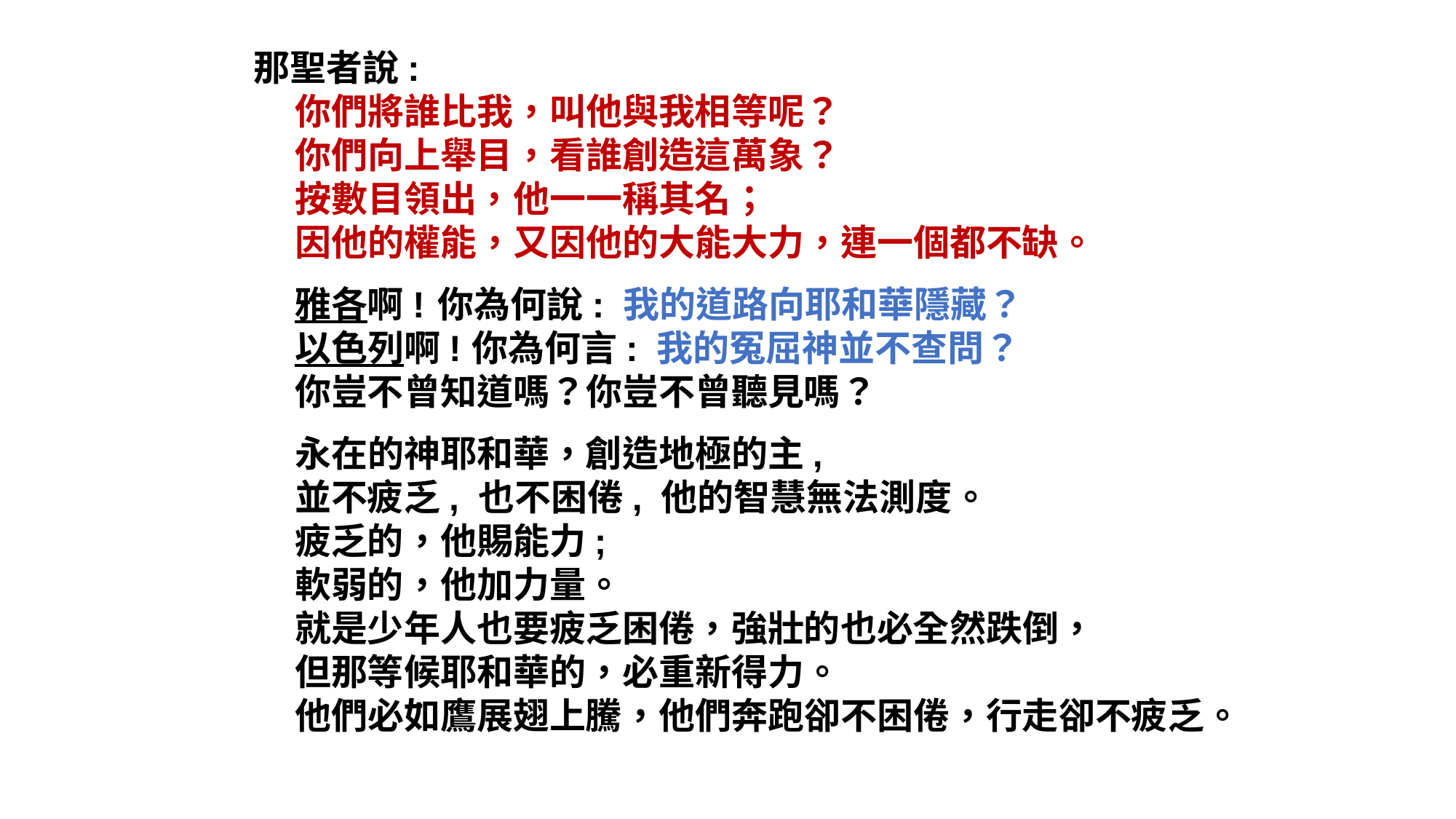

那聖者說:
你們將誰比我，叫他與我相等呢？
你們向上舉目，看誰創造這萬象？
按數目領出，他一一稱其名；
因他的權能，又因他的大能大力，連一個都不缺。

雅各啊! 	你為何說: 我的道路向耶和華隱藏？
以色列啊!	你為何言: 我的冤屈神並不查問？
你豈不曾知道嗎？你豈不曾聽見嗎？

永在的神耶和華，創造地極的主,
並不疲乏, 也不困倦, 他的智慧無法測度。
疲乏的，他賜能力;
軟弱的，他加力量。
就是少年人也要疲乏困倦，強壯的也必全然跌倒，
但那等候耶和華的，必重新得力。
他們必如鷹展翅上騰，他們奔跑卻不困倦，行走卻不疲乏。